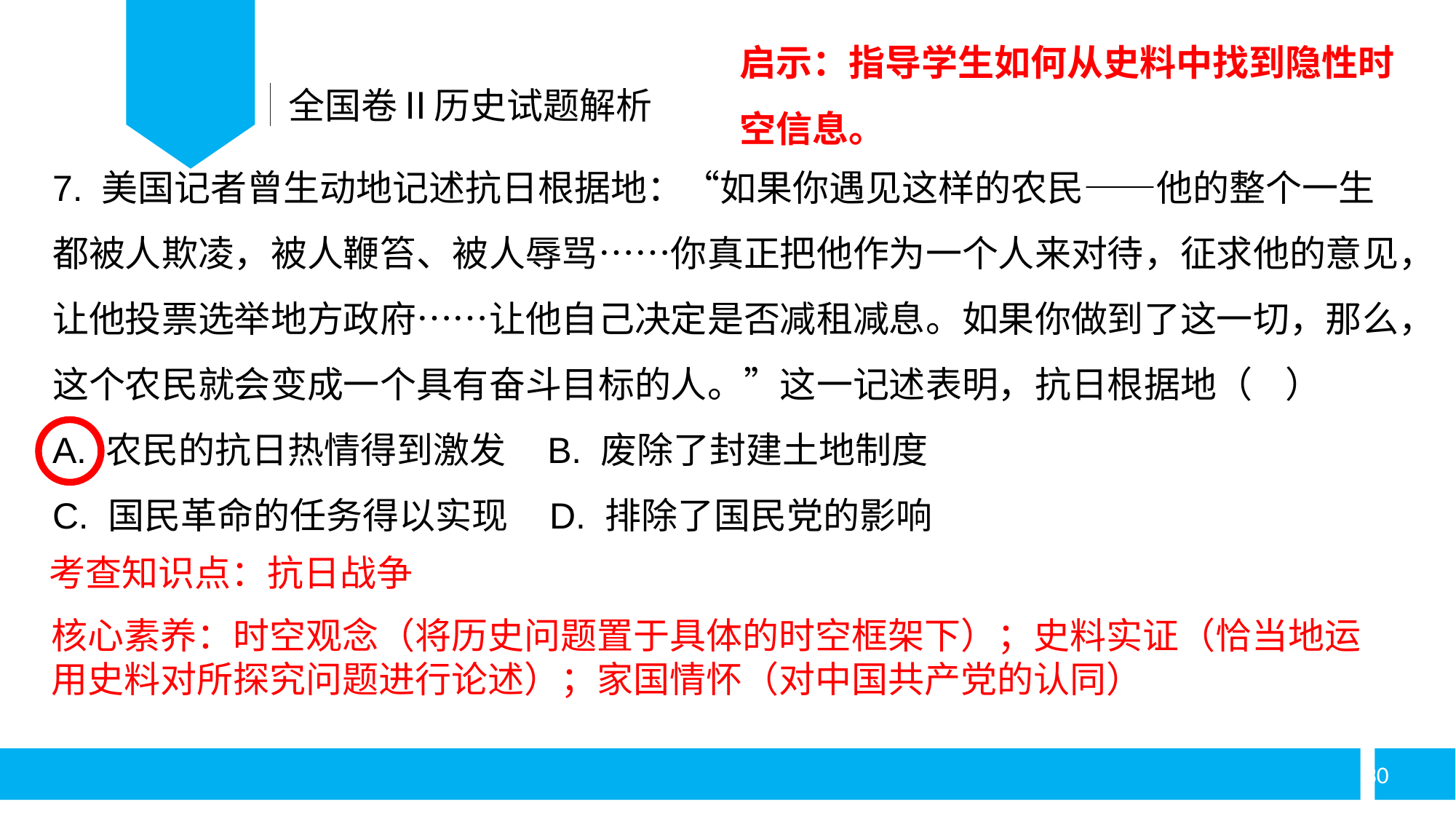

启示：指导学生如何从史料中找到隐性时空信息。
全国卷Ⅱ历史试题解析
7. 美国记者曾生动地记述抗日根据地：“如果你遇见这样的农民——他的整个一生都被人欺凌，被人鞭笞、被人辱骂……你真正把他作为一个人来对待，征求他的意见，让他投票选举地方政府……让他自己决定是否减租减息。如果你做到了这一切，那么，这个农民就会变成一个具有奋斗目标的人。”这一记述表明，抗日根据地（    ）
A. 农民的抗日热情得到激发    B. 废除了封建土地制度
C. 国民革命的任务得以实现    D. 排除了国民党的影响

考查知识点：抗日战争
核心素养：时空观念（将历史问题置于具体的时空框架下）；史料实证（恰当地运用史料对所探究问题进行论述）；家国情怀（对中国共产党的认同）